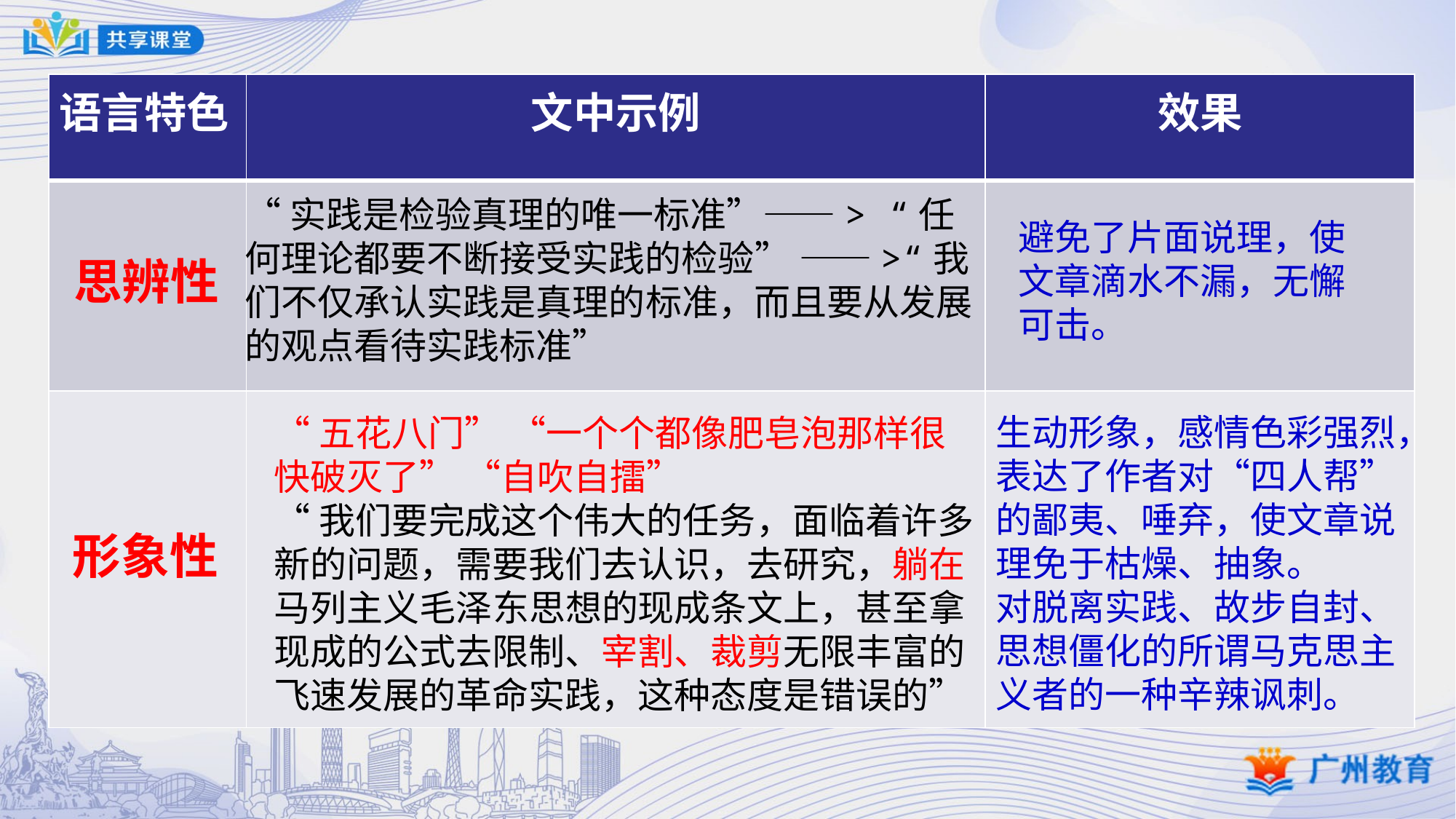

| 语言特色 | 文中示例 | 效果 |
| --- | --- | --- |
|  |  |  |
|  |  |  |
“实践是检验真理的唯一标准”——> “任何理论都要不断接受实践的检验” ——>“我们不仅承认实践是真理的标准，而且要从发展的观点看待实践标准”

避免了片面说理，使文章滴水不漏，无懈可击。
思辨性
生动形象，感情色彩强烈，表达了作者对“四人帮”的鄙夷、唾弃，使文章说理免于枯燥、抽象。
对脱离实践、故步自封、思想僵化的所谓马克思主义者的一种辛辣讽刺。
“五花八门” “一个个都像肥皂泡那样很快破灭了” “自吹自擂”
“我们要完成这个伟大的任务，面临着许多新的问题，需要我们去认识，去研究，躺在马列主义毛泽东思想的现成条文上，甚至拿现成的公式去限制、宰割、裁剪无限丰富的飞速发展的革命实践，这种态度是错误的”
形象性